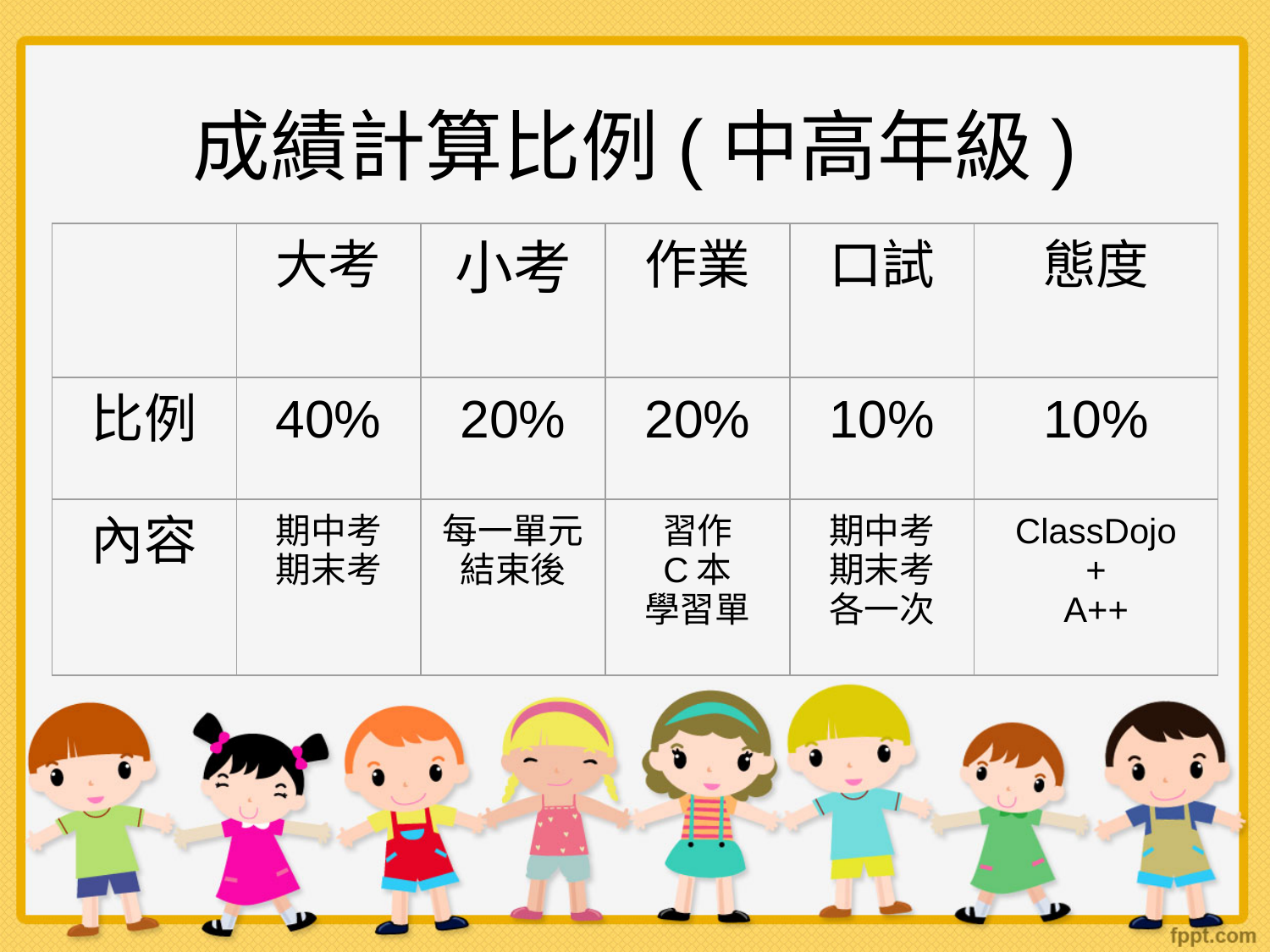

成績計算比例(中高年級)
|  | 大考 | 小考 | 作業 | 口試 | 態度 |
| --- | --- | --- | --- | --- | --- |
| 比例 | 40% | 20% | 20% | 10% | 10% |
| 內容 | 期中考 期末考 | 每一單元結束後 | 習作 C本 學習單 | 期中考 期末考 各一次 | ClassDojo + A++ |